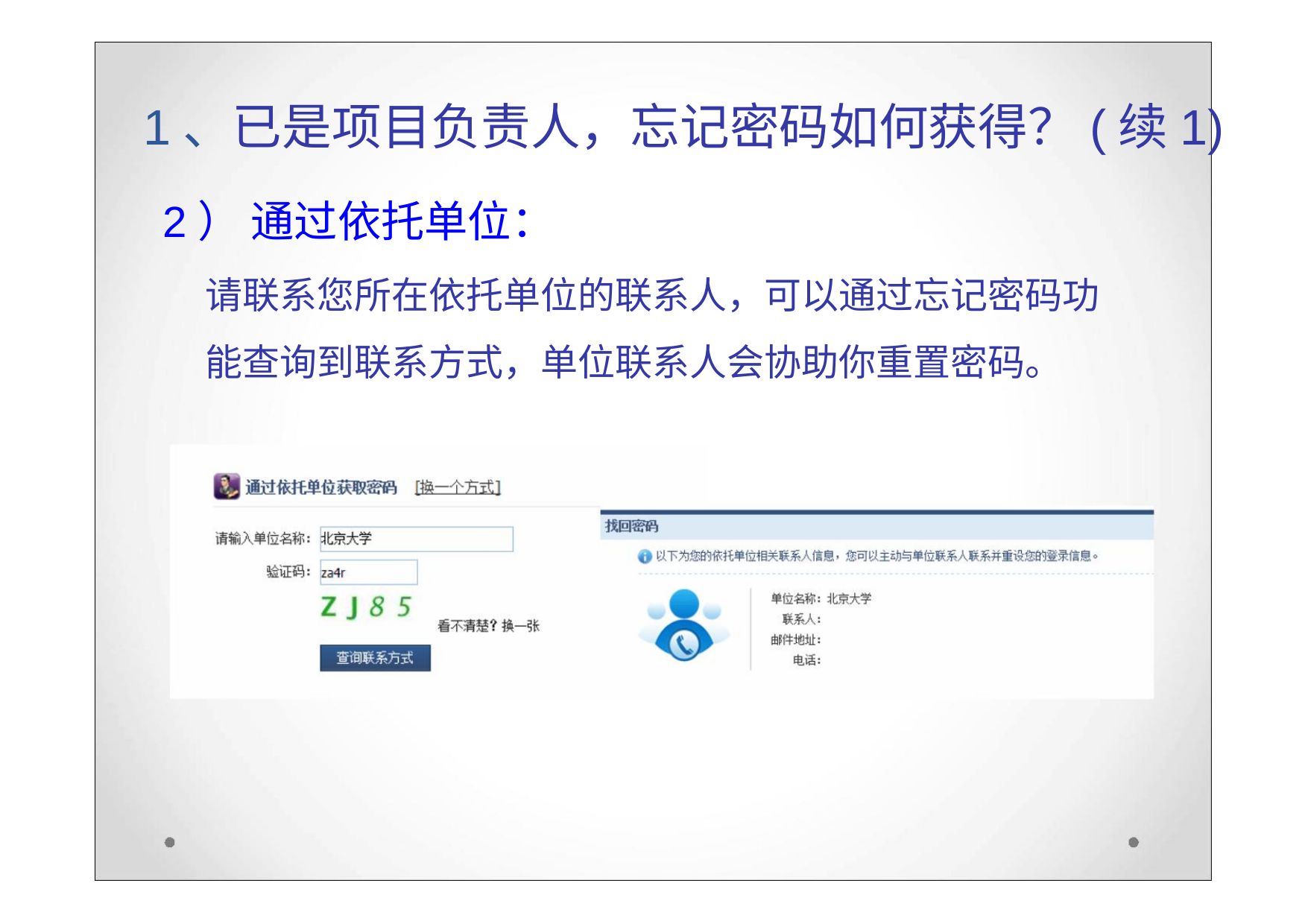

1、已是项目负责人，忘记密码如何获得？(续1)
2） 通过依托单位：
请联系您所在依托单位的联系人，可以通过忘记密码功
能查询到联系方式，单位联系人会协助你重置密码。